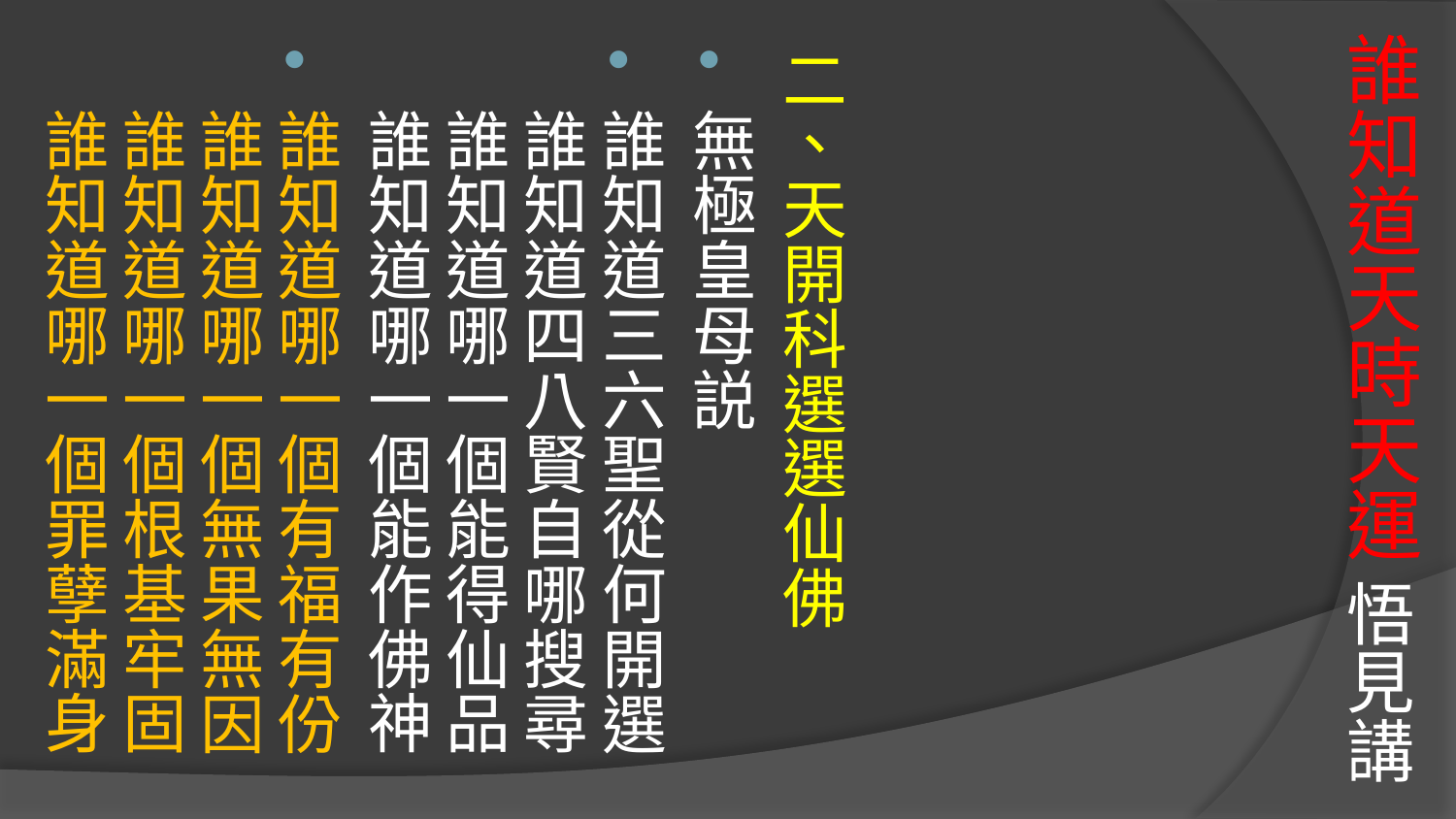

# 誰知道天時天運 悟見講
二、天開科選選仙佛
無極皇母説
誰知道三六聖從何開選 
誰知道四八賢自哪搜尋
誰知道哪一個能得仙品 
誰知道哪一個能作佛神
誰知道哪一個有福有份 
誰知道哪一個無果無因
誰知道哪一個根基牢固
誰知道哪一個罪孽滿身